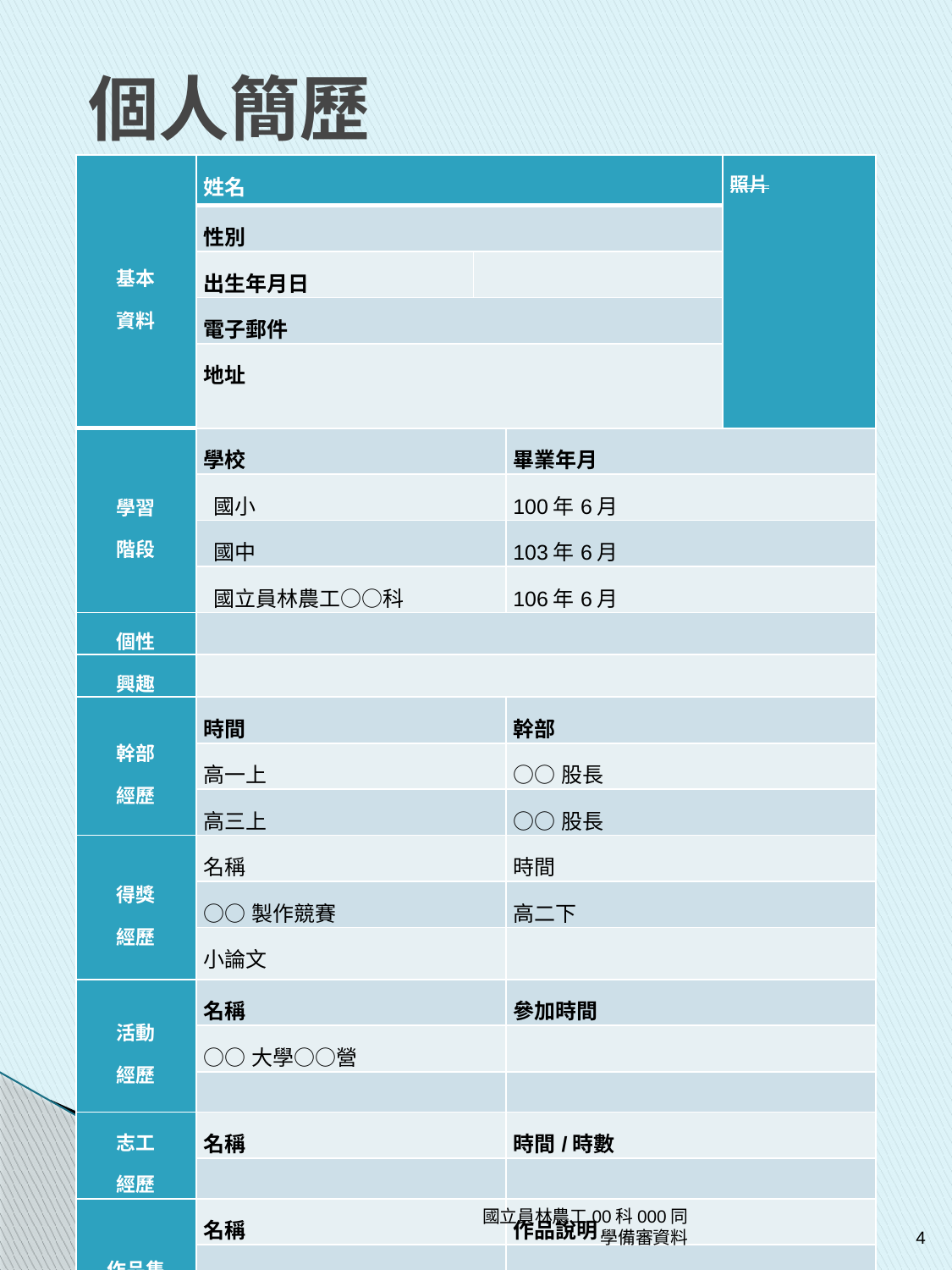

# 個人簡歷
| 基本 資料 | 姓名 |  |  | 照片 |
| --- | --- | --- | --- | --- |
|  | 性別 |  |  |  |
|  | 出生年月日 |  |  |  |
|  | 電子郵件 |  |  |  |
|  | 地址 |  |  |  |
| 學習 階段 | 學校 |  | 畢業年月 |  |
|  | 國小 |  | 100年6月 |  |
|  | 國中 |  | 103年6月 |  |
|  | 國立員林農工○○科 |  | 106年6月 |  |
| 個性 |  |  |  |  |
| 興趣 |  |  |  |  |
| 幹部 經歷 | 時間 |  | 幹部 |  |
|  | 高一上 |  | ○○股長 |  |
|  | 高三上 |  | ○○股長 |  |
| 得獎 經歷 | 名稱 |  | 時間 |  |
|  | ○○製作競賽 |  | 高二下 |  |
|  | 小論文 |  |  |  |
| 活動 經歷 | 名稱 |  | 參加時間 |  |
|  | ○○大學○○營 |  |  |  |
|  |  |  |  |  |
| 志工 經歷 | 名稱 |  | 時間/時數 |  |
|  |  |  |  |  |
| 作品集 | 名稱 |  | 作品說明 |  |
|  |  |  |  |  |
|  |  |  |  |  |
國立員林農工00科000同學備審資料
4